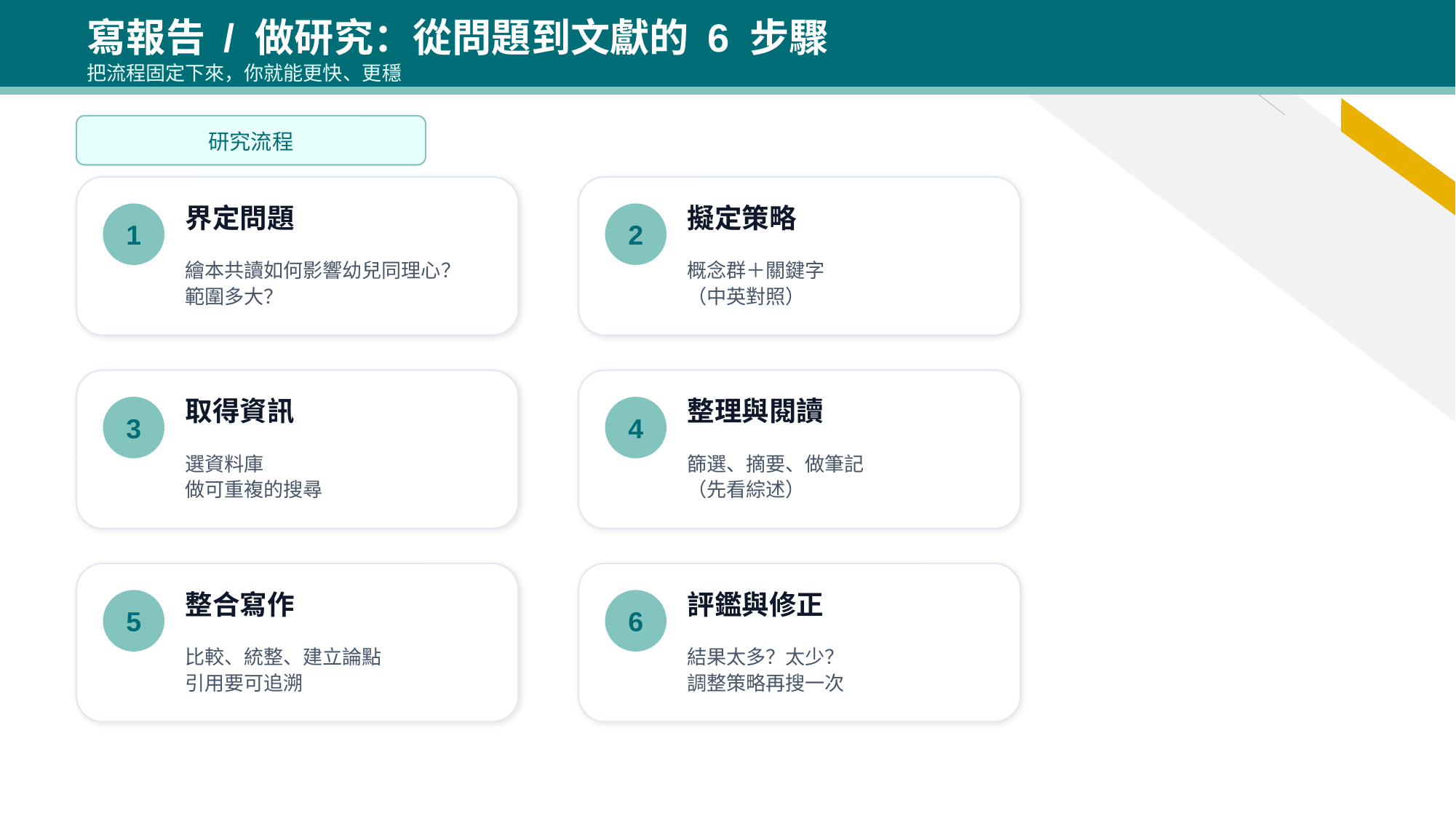

寫報告 / 做研究：從問題到文獻的 6 步驟
把流程固定下來，你就能更快、更穩

研究流程

界定問題
擬定策略

1
2
繪本共讀如何影響幼兒同理心？
範圍多大？
概念群＋關鍵字
（中英對照）

取得資訊
整理與閱讀

3
4
選資料庫
做可重複的搜尋
篩選、摘要、做筆記
（先看綜述）

整合寫作
評鑑與修正

5
6
比較、統整、建立論點
引用要可追溯
結果太多？太少？
調整策略再搜一次